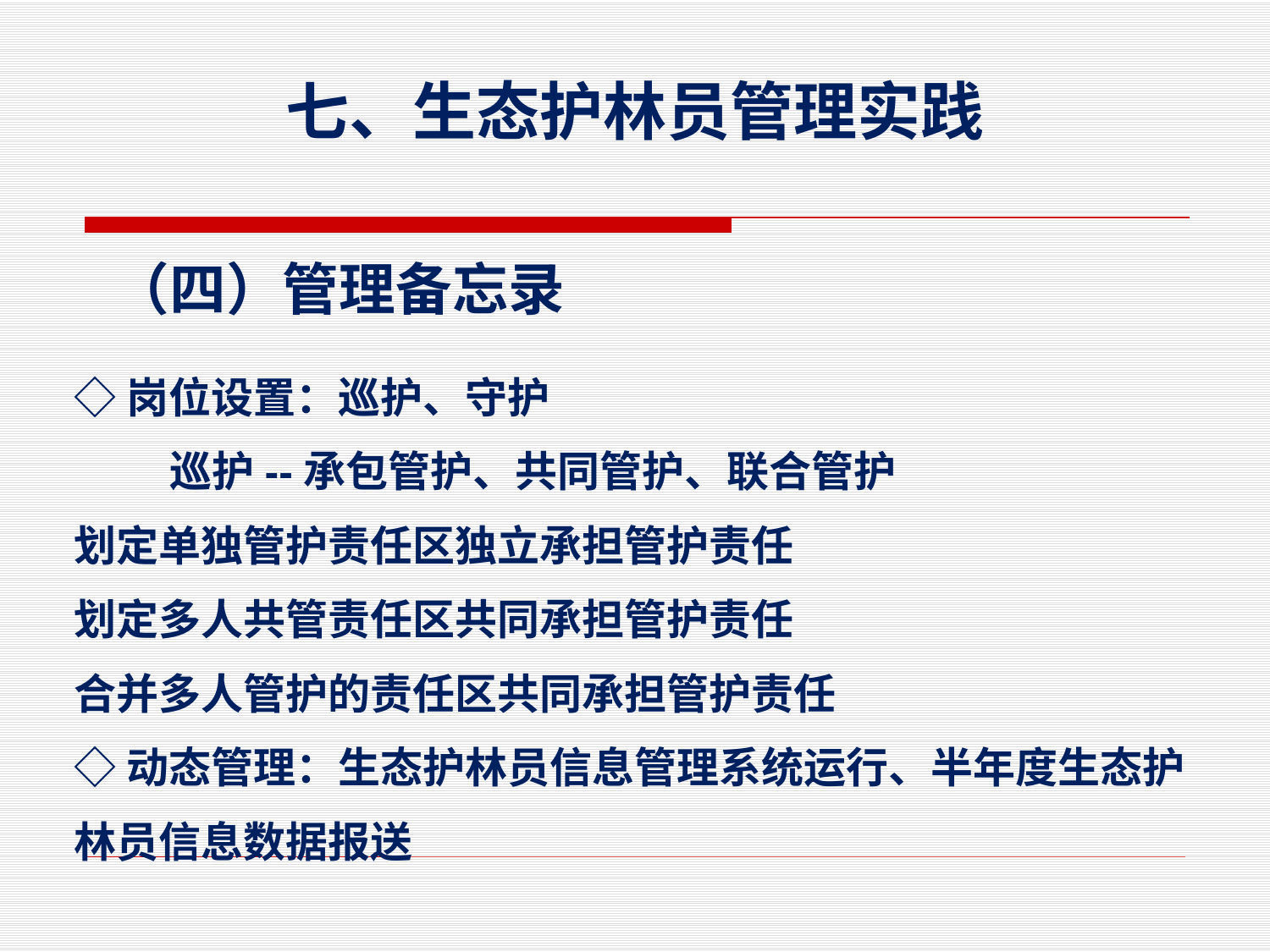

# 七、生态护林员管理实践
  （四）管理备忘录

◇岗位设置：巡护、守护
         巡护--承包管护、共同管护、联合管护
划定单独管护责任区独立承担管护责任
划定多人共管责任区共同承担管护责任
合并多人管护的责任区共同承担管护责任
◇动态管理：生态护林员信息管理系统运行、半年度生态护林员信息数据报送